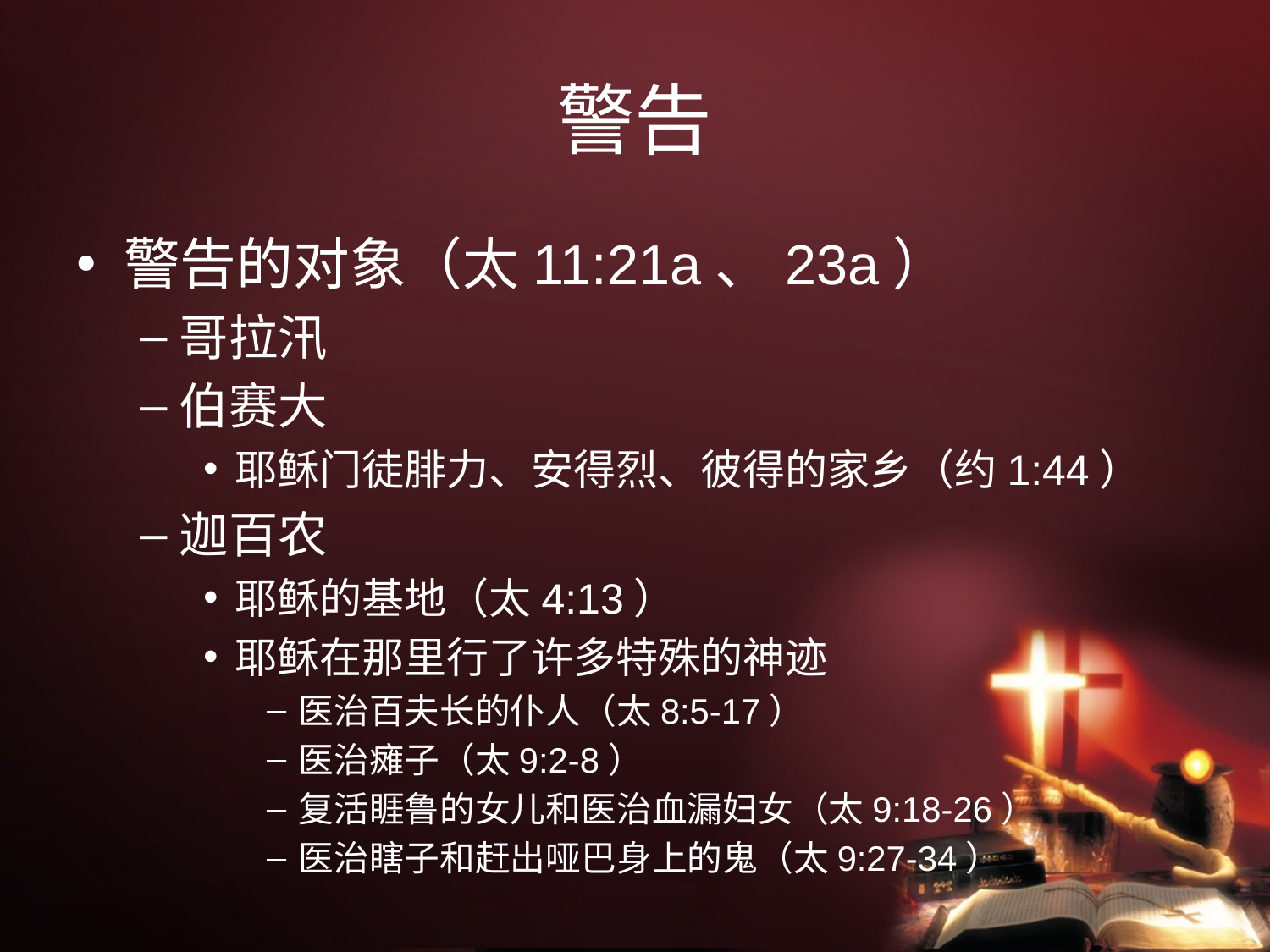

# 警告
警告的对象（太11:21a、23a）
哥拉汛
伯赛大
耶稣门徒腓力、安得烈、彼得的家乡（约1:44）
迦百农
耶稣的基地（太4:13）
耶稣在那里行了许多特殊的神迹
医治百夫长的仆人（太8:5-17）
医治瘫子（太9:2-8）
复活睚鲁的女儿和医治血漏妇女（太9:18-26）
医治瞎子和赶出哑巴身上的鬼（太9:27-34）